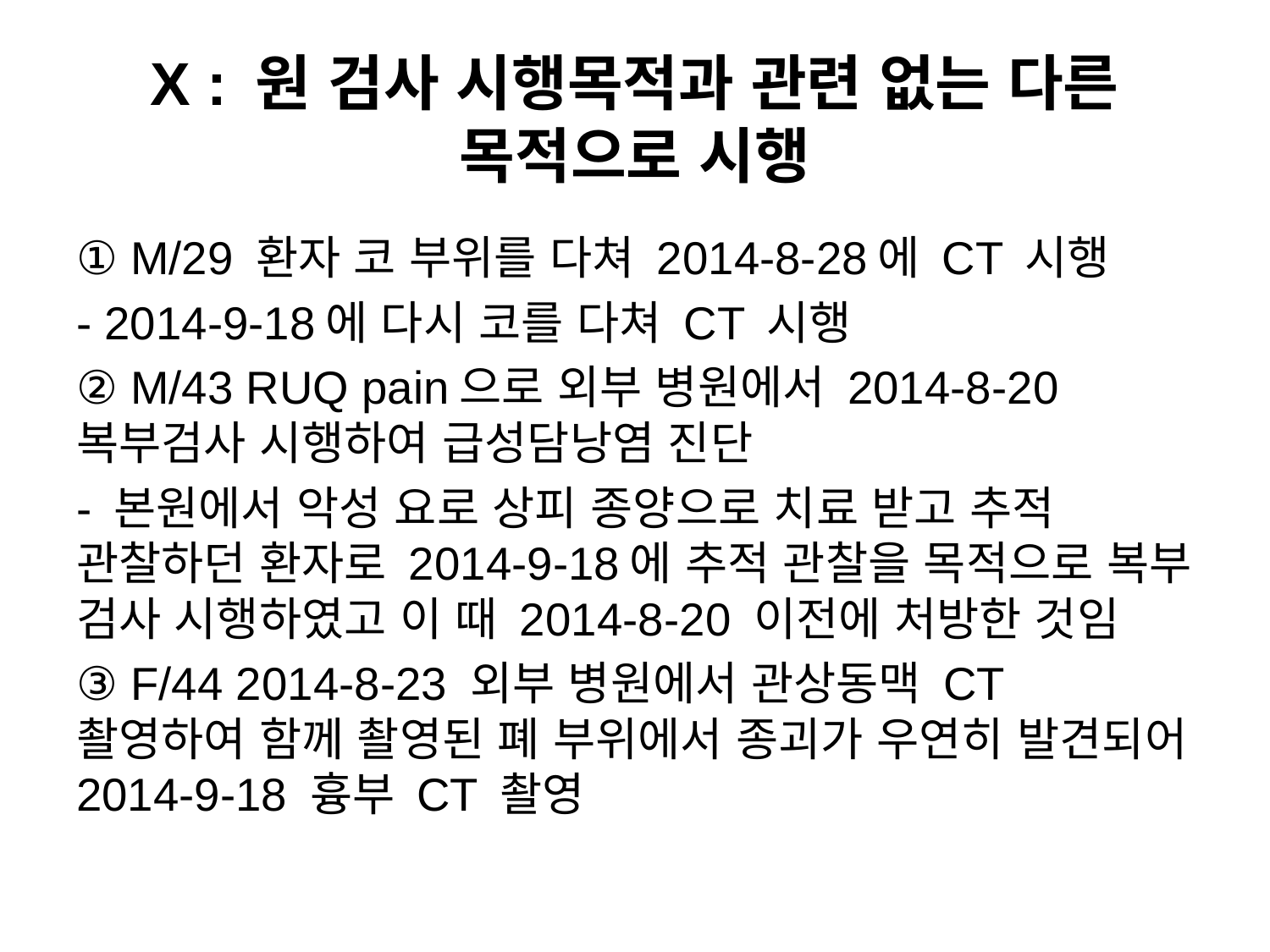

# X : 원 검사 시행목적과 관련 없는 다른 목적으로 시행
① M/29 환자 코 부위를 다쳐 2014-8-28에 CT 시행
- 2014-9-18에 다시 코를 다쳐 CT 시행
② M/43 RUQ pain으로 외부 병원에서 2014-8-20 복부검사 시행하여 급성담낭염 진단
- 본원에서 악성 요로 상피 종양으로 치료 받고 추적 관찰하던 환자로 2014-9-18에 추적 관찰을 목적으로 복부 검사 시행하였고 이 때 2014-8-20 이전에 처방한 것임
③ F/44 2014-8-23 외부 병원에서 관상동맥 CT 촬영하여 함께 촬영된 폐 부위에서 종괴가 우연히 발견되어 2014-9-18 흉부 CT 촬영